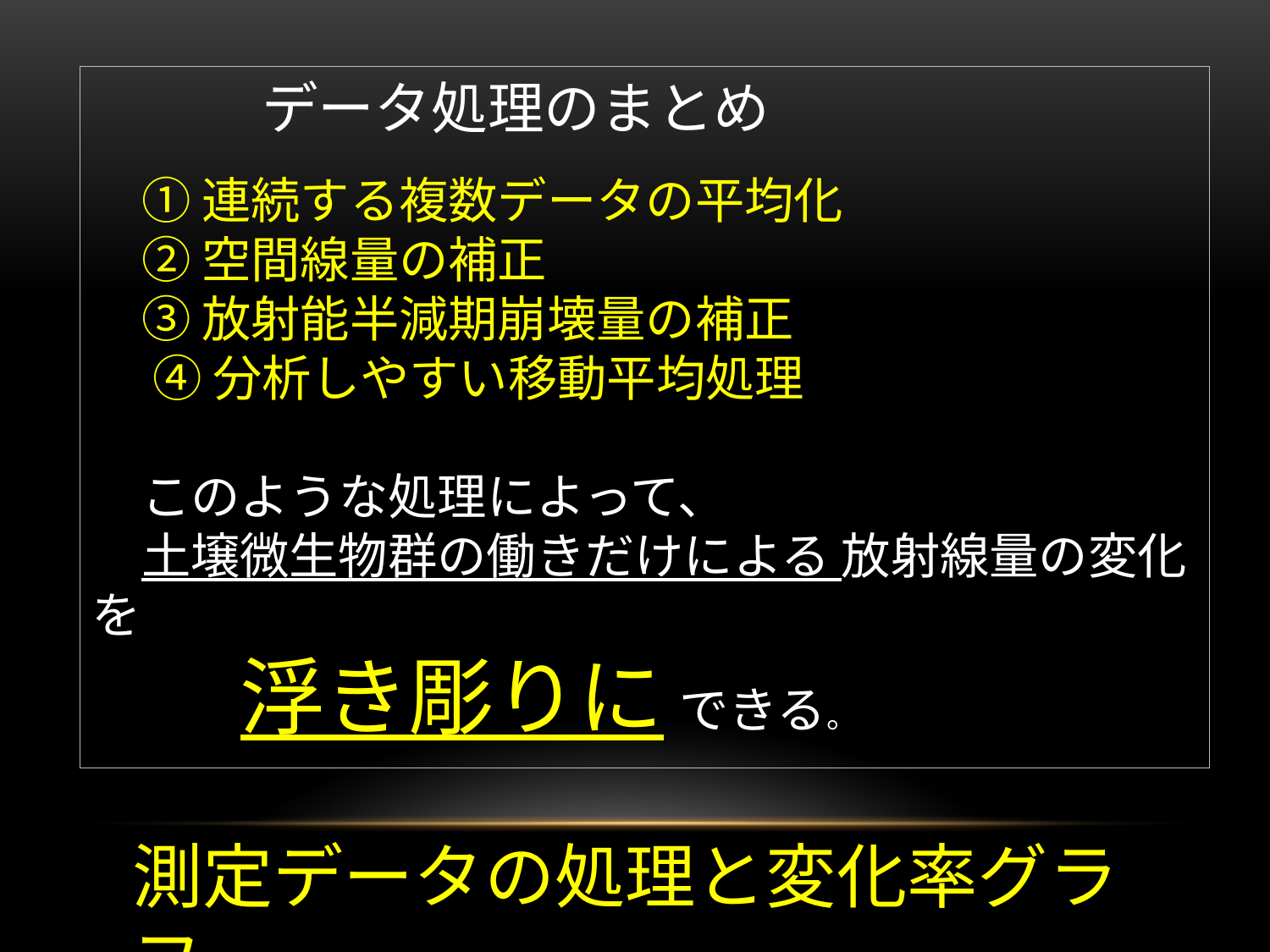

データ処理のまとめ

　① 連続する複数データの平均化
　② 空間線量の補正
　③ 放射能半減期崩壊量の補正
　 ④ 分析しやすい移動平均処理

　このような処理によって、
　土壌微生物群の働きだけによる 放射線量の変化を
　　　浮き彫りに できる。

測定データの処理と変化率グラフ